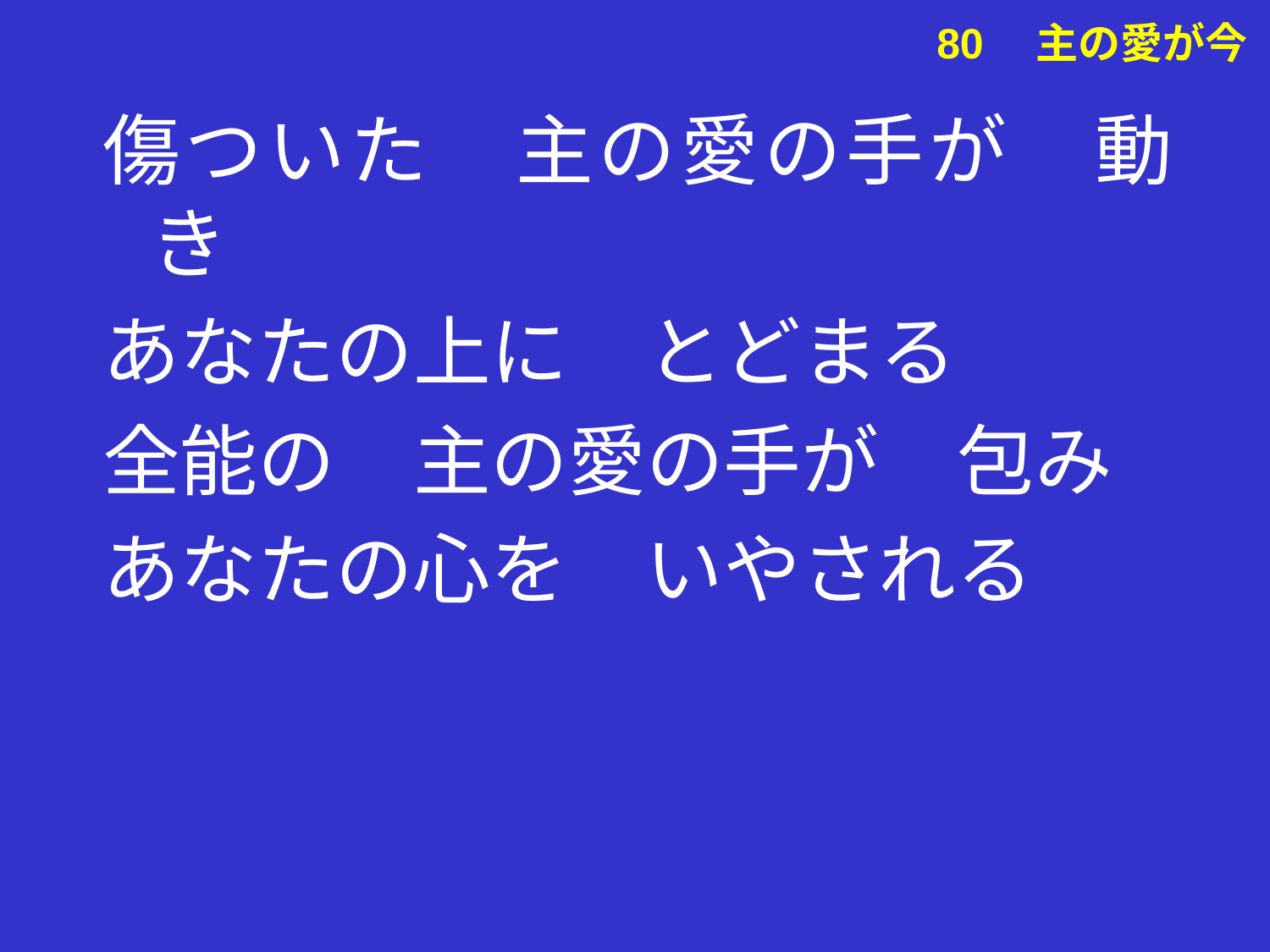

傷ついた　主の愛の手が　動き
あなたの上に　とどまる
全能の　主の愛の手が　包み
あなたの心を　いやされる

# 80　主の愛が今